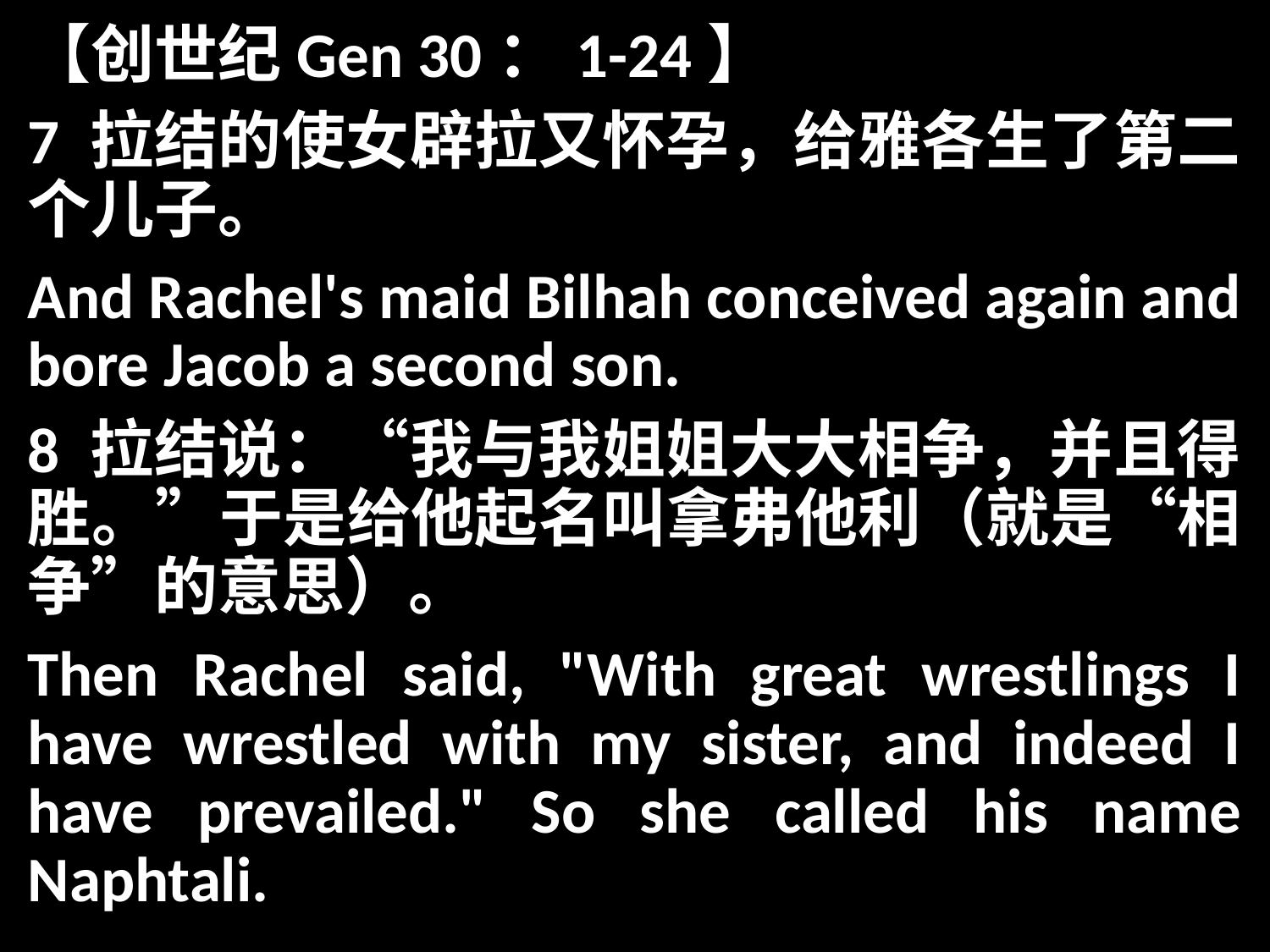

【创世纪Gen 30：1-24】
7 拉结的使女辟拉又怀孕，给雅各生了第二个儿子。
And Rachel's maid Bilhah conceived again and bore Jacob a second son.
8 拉结说：“我与我姐姐大大相争，并且得胜。”于是给他起名叫拿弗他利（就是“相争”的意思）。
Then Rachel said, "With great wrestlings I have wrestled with my sister, and indeed I have prevailed." So she called his name Naphtali.